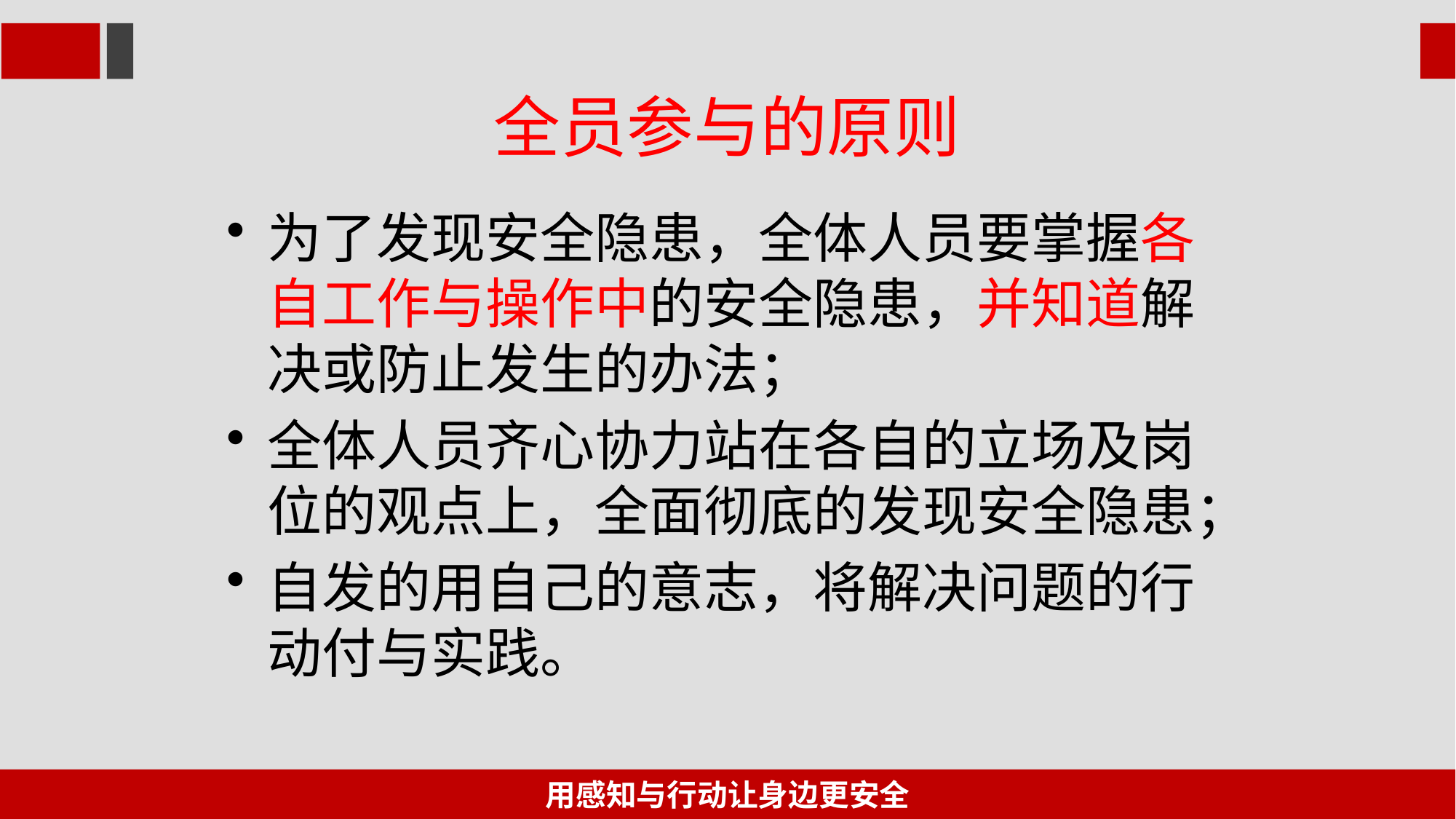

全员参与的原则
为了发现安全隐患，全体人员要掌握各自工作与操作中的安全隐患，并知道解决或防止发生的办法；
全体人员齐心协力站在各自的立场及岗位的观点上，全面彻底的发现安全隐患；
自发的用自己的意志，将解决问题的行动付与实践。